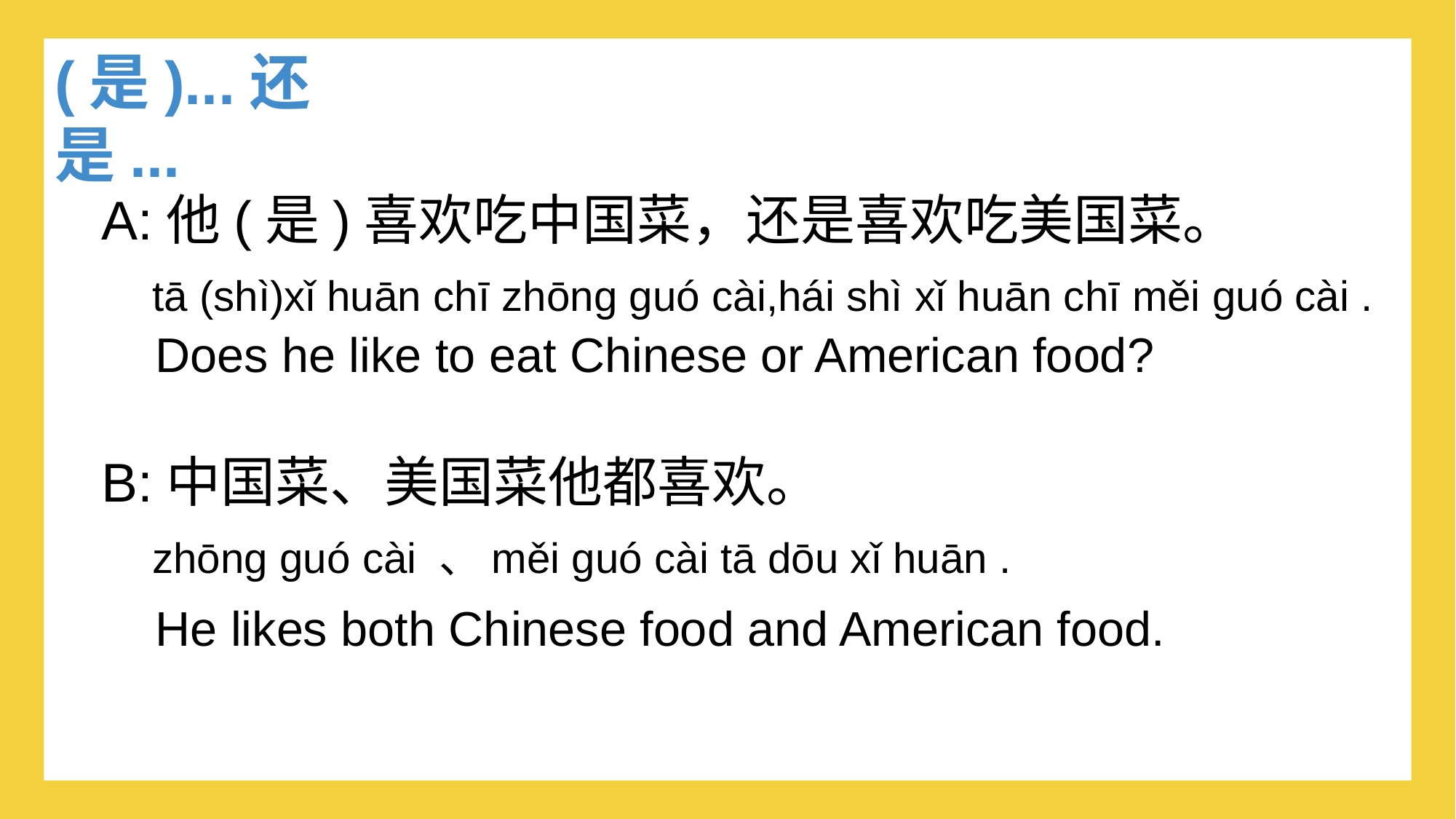

(是)...还是...
ive
#
A:他(是)喜欢吃中国菜，还是喜欢吃美国菜。
   tā (shì)xǐ huān chī zhōng guó cài,hái shì xǐ huān chī měi guó cài .
    Does he like to eat Chinese or American food?

B:中国菜、美国菜他都喜欢。
   zhōng guó cài 、měi guó cài tā dōu xǐ huān .
    He likes both Chinese food and American food.